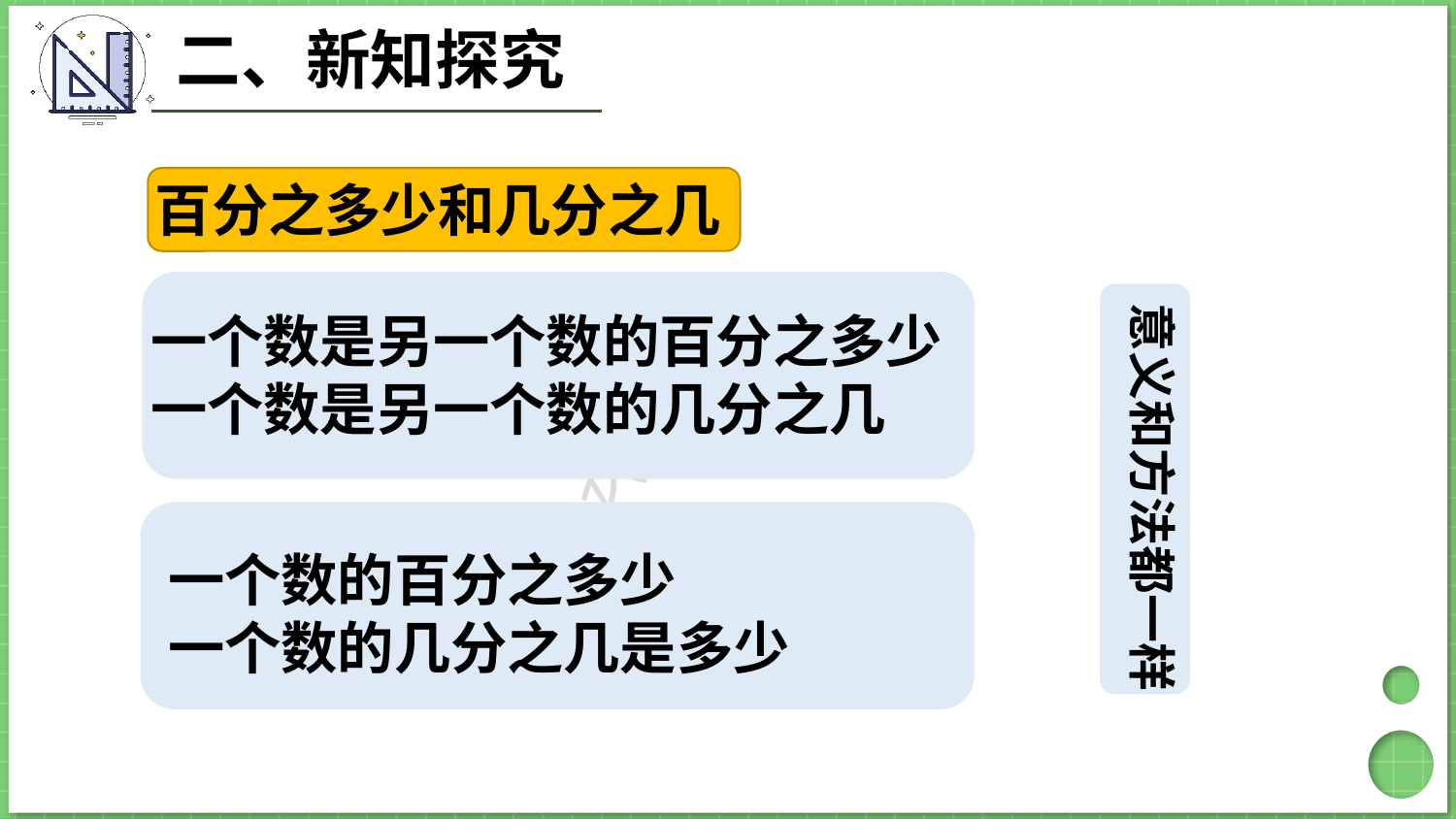

二、新知探究
百分之多少和几分之几

意义和方法都一样
一个数是另一个数的百分之多少一个数是另一个数的几分之几

一个数的百分之多少
一个数的几分之几是多少